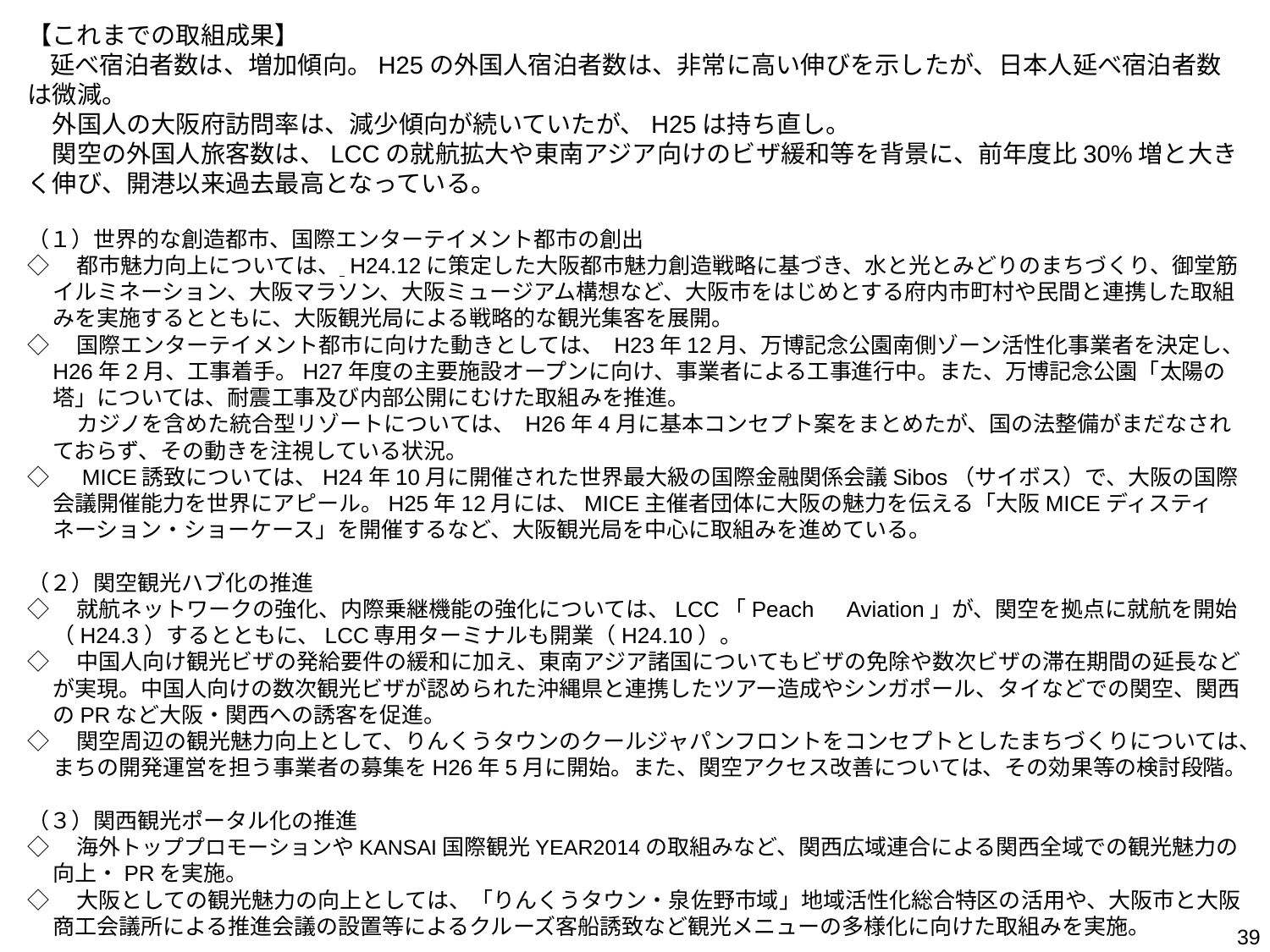

【これまでの取組成果】
　延べ宿泊者数は、増加傾向。H25の外国人宿泊者数は、非常に高い伸びを示したが、日本人延べ宿泊者数は微減。
　外国人の大阪府訪問率は、減少傾向が続いていたが、H25は持ち直し。
　関空の外国人旅客数は、LCCの就航拡大や東南アジア向けのビザ緩和等を背景に、前年度比30%増と大きく伸び、開港以来過去最高となっている。

（１）世界的な創造都市、国際エンターテイメント都市の創出
◇　都市魅力向上については、 H24.12に策定した大阪都市魅力創造戦略に基づき、水と光とみどりのまちづくり、御堂筋イルミネーション、大阪マラソン、大阪ミュージアム構想など、大阪市をはじめとする府内市町村や民間と連携した取組みを実施するとともに、大阪観光局による戦略的な観光集客を展開。
◇　国際エンターテイメント都市に向けた動きとしては、 H23年12月、万博記念公園南側ゾーン活性化事業者を決定し、H26年2月、工事着手。H27年度の主要施設オープンに向け、事業者による工事進行中。また、万博記念公園「太陽の塔」については、耐震工事及び内部公開にむけた取組みを推進。
　　 カジノを含めた統合型リゾートについては、 H26年4月に基本コンセプト案をまとめたが、国の法整備がまだなされておらず、その動きを注視している状況。
◇　MICE誘致については、H24年10月に開催された世界最大級の国際金融関係会議Sibos（サイボス）で、大阪の国際会議開催能力を世界にアピール。H25年12月には、MICE主催者団体に大阪の魅力を伝える「大阪MICEディスティネーション・ショーケース」を開催するなど、大阪観光局を中心に取組みを進めている。

（２）関空観光ハブ化の推進
◇　就航ネットワークの強化、内際乗継機能の強化については、LCC「Peach　Aviation」が、関空を拠点に就航を開始（H24.3）するとともに、LCC専用ターミナルも開業（H24.10）。
◇　中国人向け観光ビザの発給要件の緩和に加え、東南アジア諸国についてもビザの免除や数次ビザの滞在期間の延長などが実現。中国人向けの数次観光ビザが認められた沖縄県と連携したツアー造成やシンガポール、タイなどでの関空、関西のPRなど大阪・関西への誘客を促進。
◇　関空周辺の観光魅力向上として、りんくうタウンのクールジャパンフロントをコンセプトとしたまちづくりについては、まちの開発運営を担う事業者の募集をH26年5月に開始。また、関空アクセス改善については、その効果等の検討段階。

（３）関西観光ポータル化の推進
◇　海外トッププロモーションやKANSAI国際観光YEAR2014の取組みなど、関西広域連合による関西全域での観光魅力の向上・PRを実施。
◇　大阪としての観光魅力の向上としては、「りんくうタウン・泉佐野市域」地域活性化総合特区の活用や、大阪市と大阪商工会議所による推進会議の設置等によるクルーズ客船誘致など観光メニューの多様化に向けた取組みを実施。
39